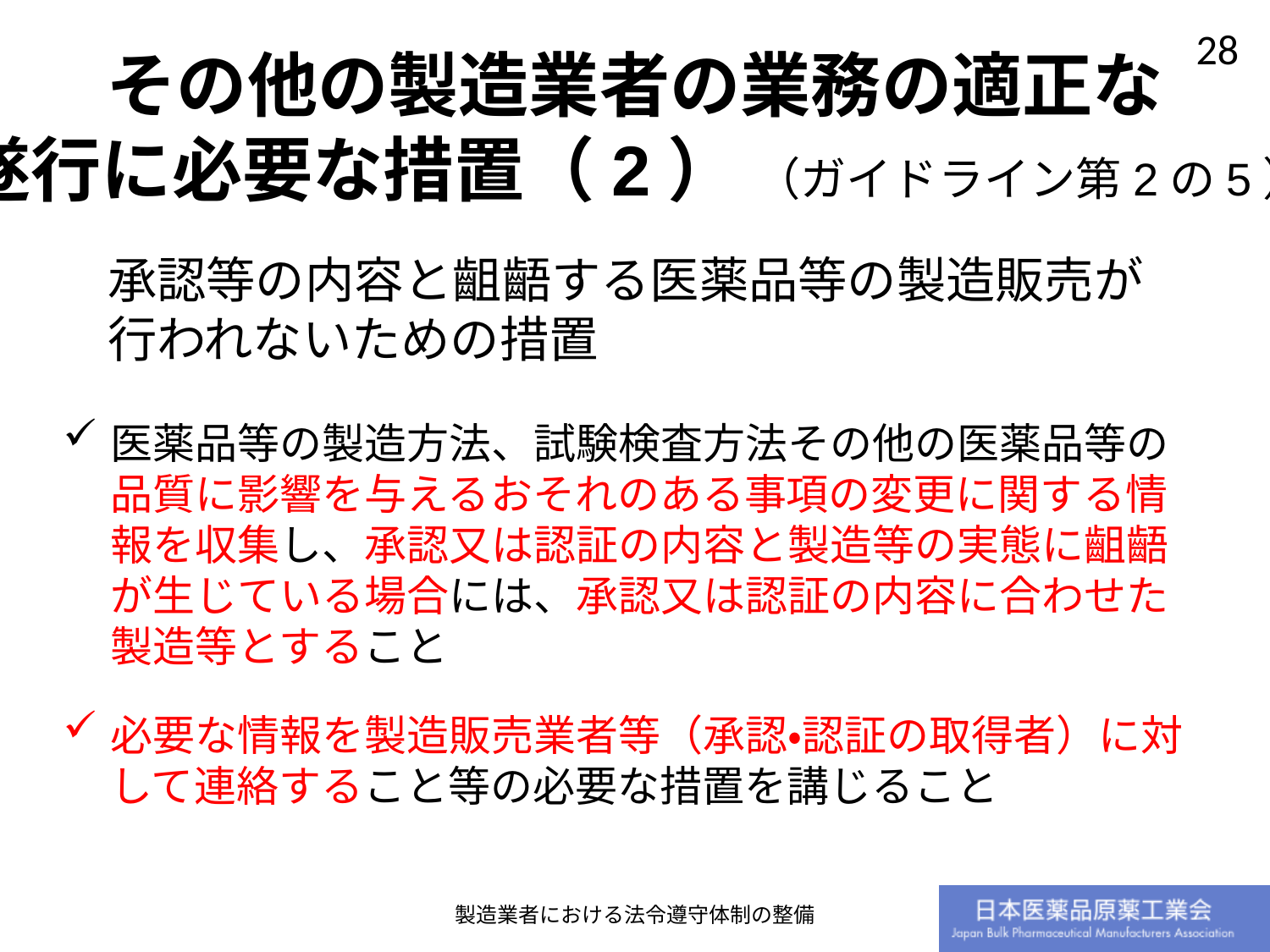

その他の製造業者の業務の適正な
遂行に必要な措置（2） （ガイドライン第2の5）
承認等の内容と齟齬する医薬品等の製造販売が行われないための措置
医薬品等の製造方法、試験検査方法その他の医薬品等の品質に影響を与えるおそれのある事項の変更に関する情報を収集し、承認又は認証の内容と製造等の実態に齟齬が生じている場合には、承認又は認証の内容に合わせた製造等とすること

必要な情報を製造販売業者等（承認・認証の取得者）に対して連絡すること等の必要な措置を講じること

製造業者における法令遵守体制の整備